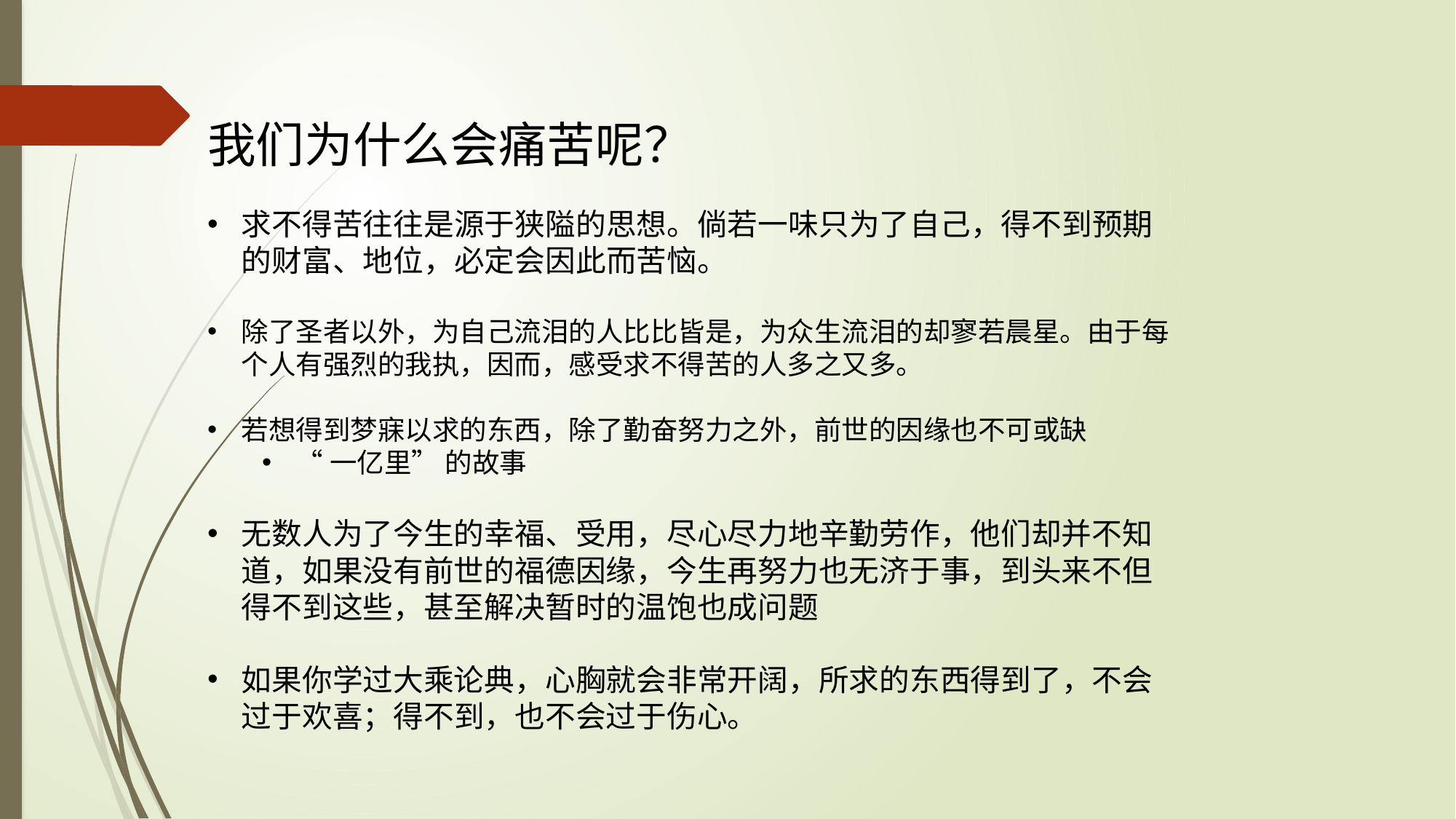

我们为什么会痛苦呢？

求不得苦往往是源于狭隘的思想。倘若一味只为了自己，得不到预期的财富、地位，必定会因此而苦恼。

除了圣者以外，为自己流泪的人比比皆是，为众生流泪的却寥若晨星。由于每个人有强烈的我执，因而，感受求不得苦的人多之又多。

若想得到梦寐以求的东西，除了勤奋努力之外，前世的因缘也不可或缺
“一亿里” 的故事

无数人为了今生的幸福、受用，尽心尽力地辛勤劳作，他们却并不知道，如果没有前世的福德因缘，今生再努力也无济于事，到头来不但得不到这些，甚至解决暂时的温饱也成问题

如果你学过大乘论典，心胸就会非常开阔，所求的东西得到了，不会过于欢喜；得不到，也不会过于伤心。